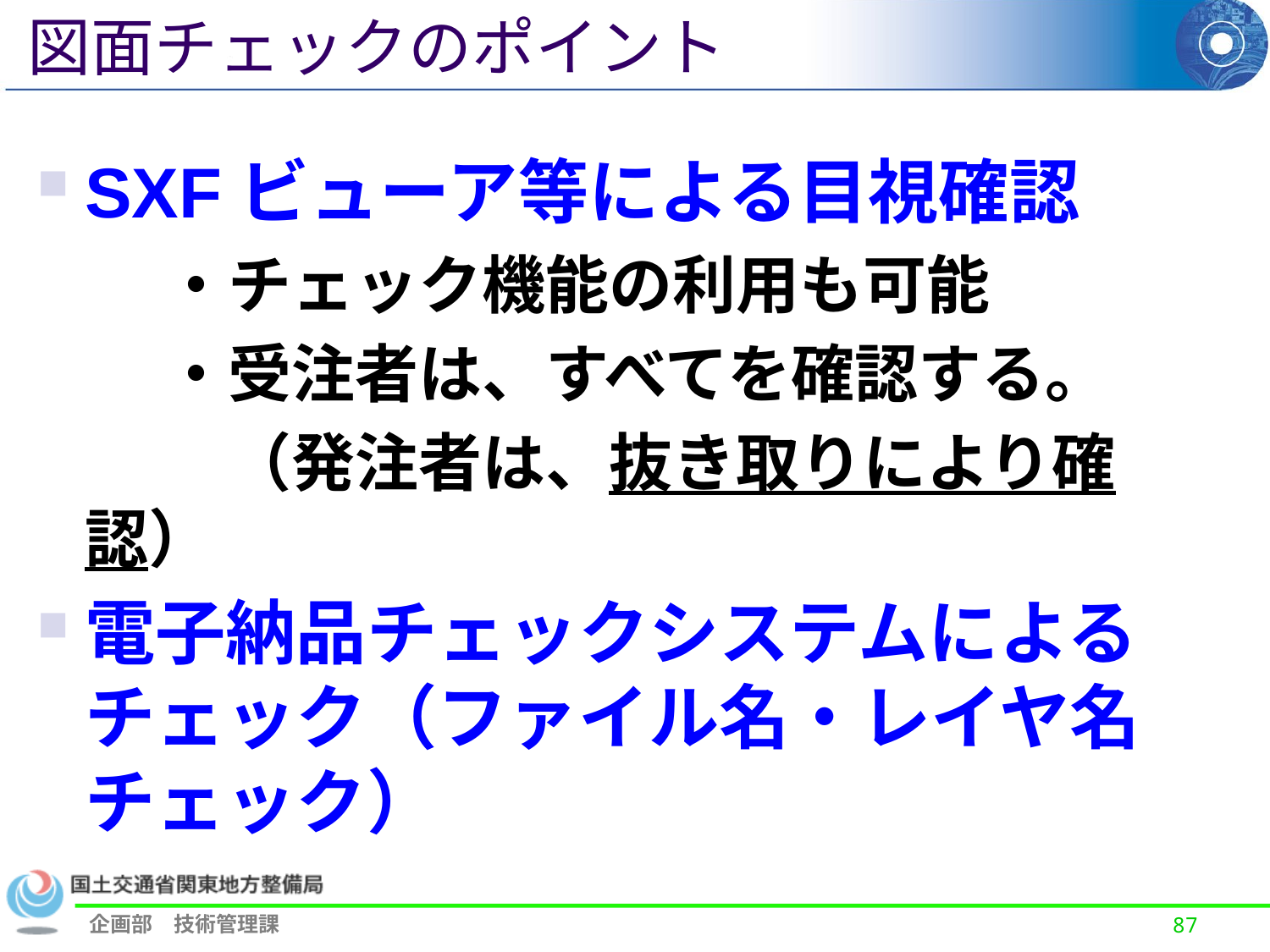

図面チェックのポイント
SXFビューア等による目視確認
　　・チェック機能の利用も可能
　　・受注者は、すべてを確認する。
　　　（発注者は、抜き取りにより確認）
電子納品チェックシステムによる　チェック（ファイル名・レイヤ名チェック）